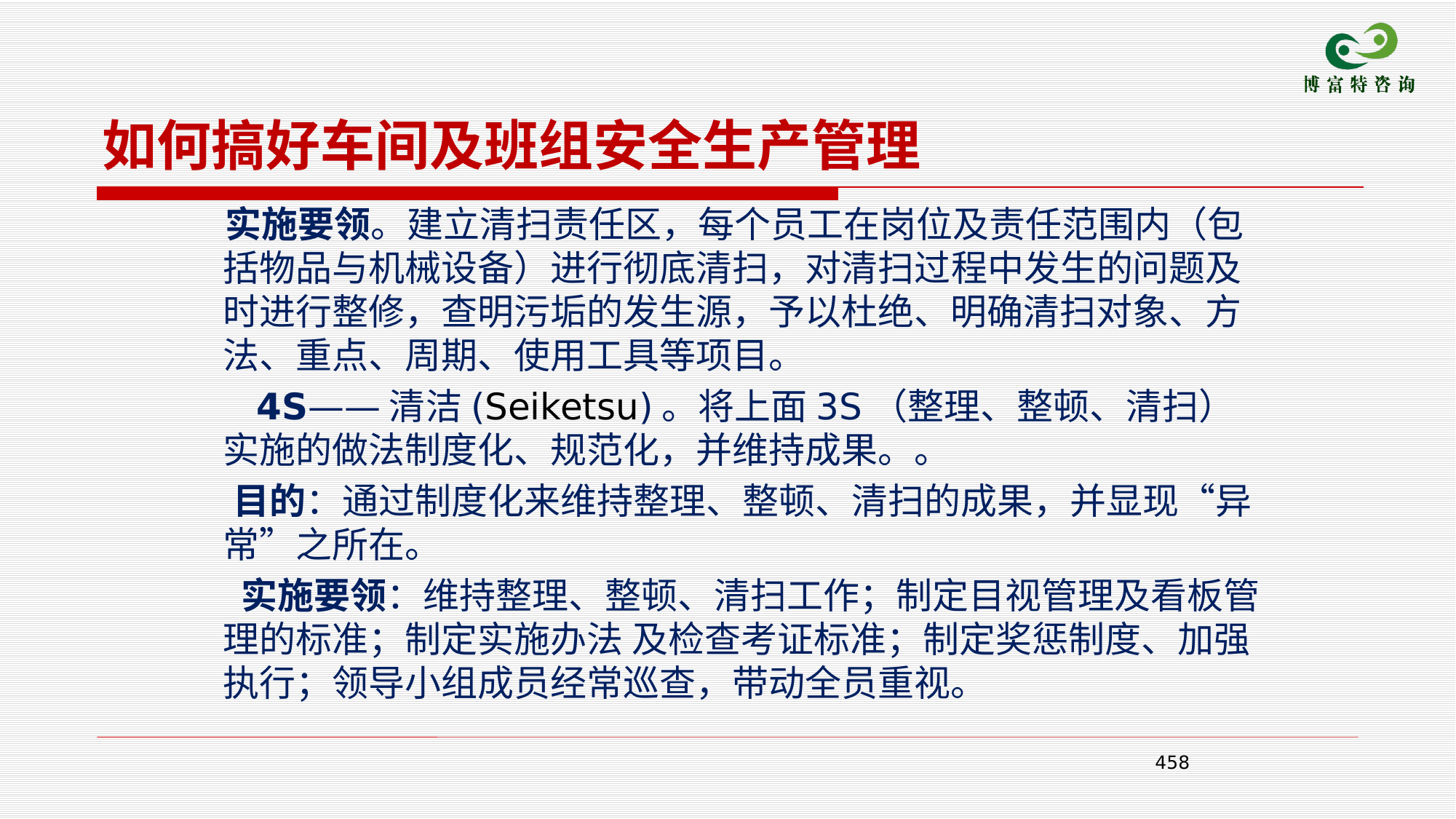

如何搞好车间及班组安全生产管理
      实施要领。建立清扫责任区，每个员工在岗位及责任范围内（包括物品与机械设备）进行彻底清扫，对清扫过程中发生的问题及时进行整修，查明污垢的发生源，予以杜绝、明确清扫对象、方法、重点、周期、使用工具等项目。
       4S——清洁(Seiketsu)。将上面3S（整理、整顿、清扫）实施的做法制度化、规范化，并维持成果。。
       目的：通过制度化来维持整理、整顿、清扫的成果，并显现“异常”之所在。
        实施要领：维持整理、整顿、清扫工作；制定目视管理及看板管理的标准；制定实施办法 及检查考证标准；制定奖惩制度、加强执行；领导小组成员经常巡查，带动全员重视。

458